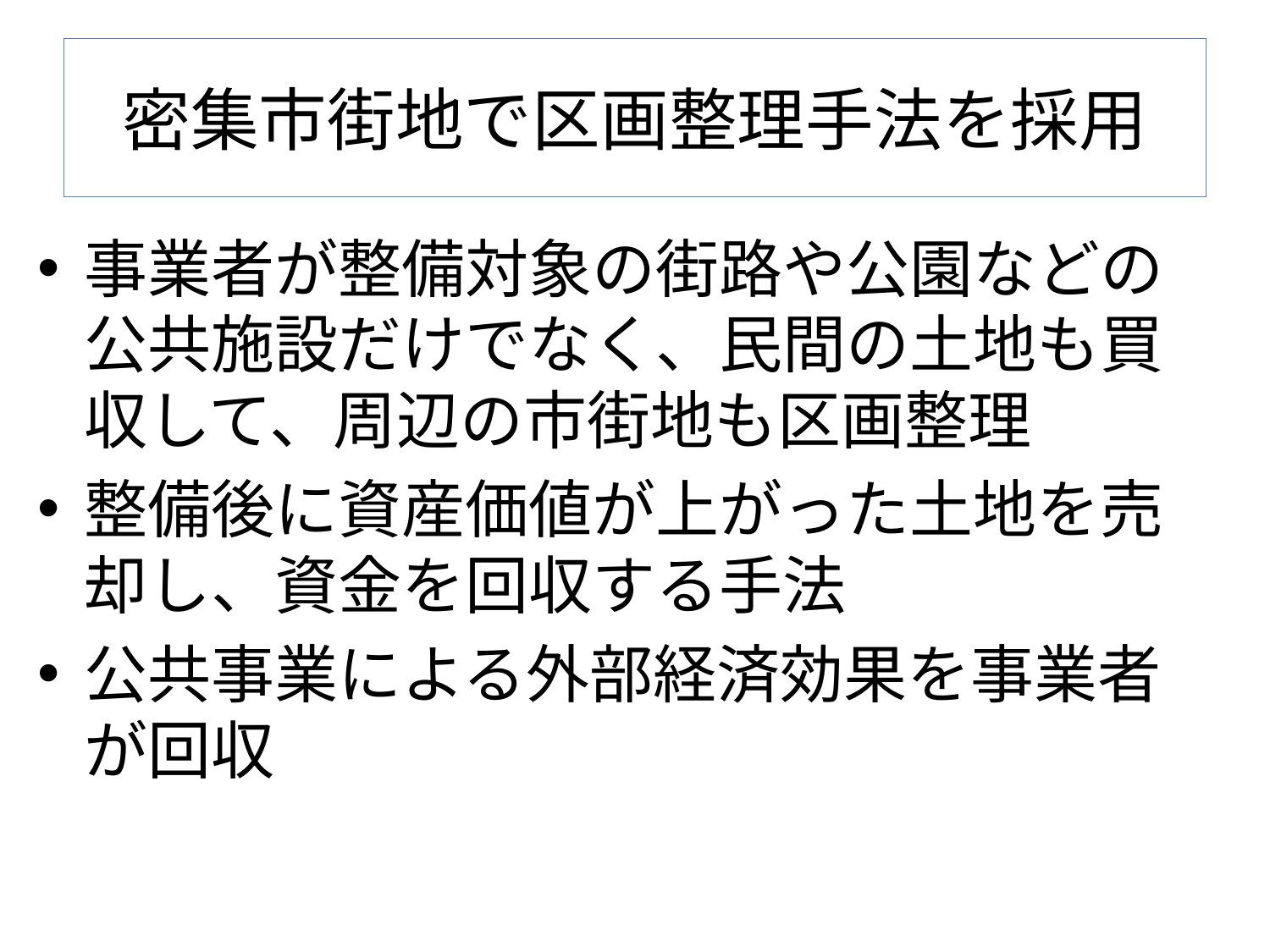

# 密集市街地で区画整理手法を採用
事業者が整備対象の街路や公園などの公共施設だけでなく、民間の土地も買収して、周辺の市街地も区画整理
整備後に資産価値が上がった土地を売却し、資金を回収する手法
公共事業による外部経済効果を事業者が回収